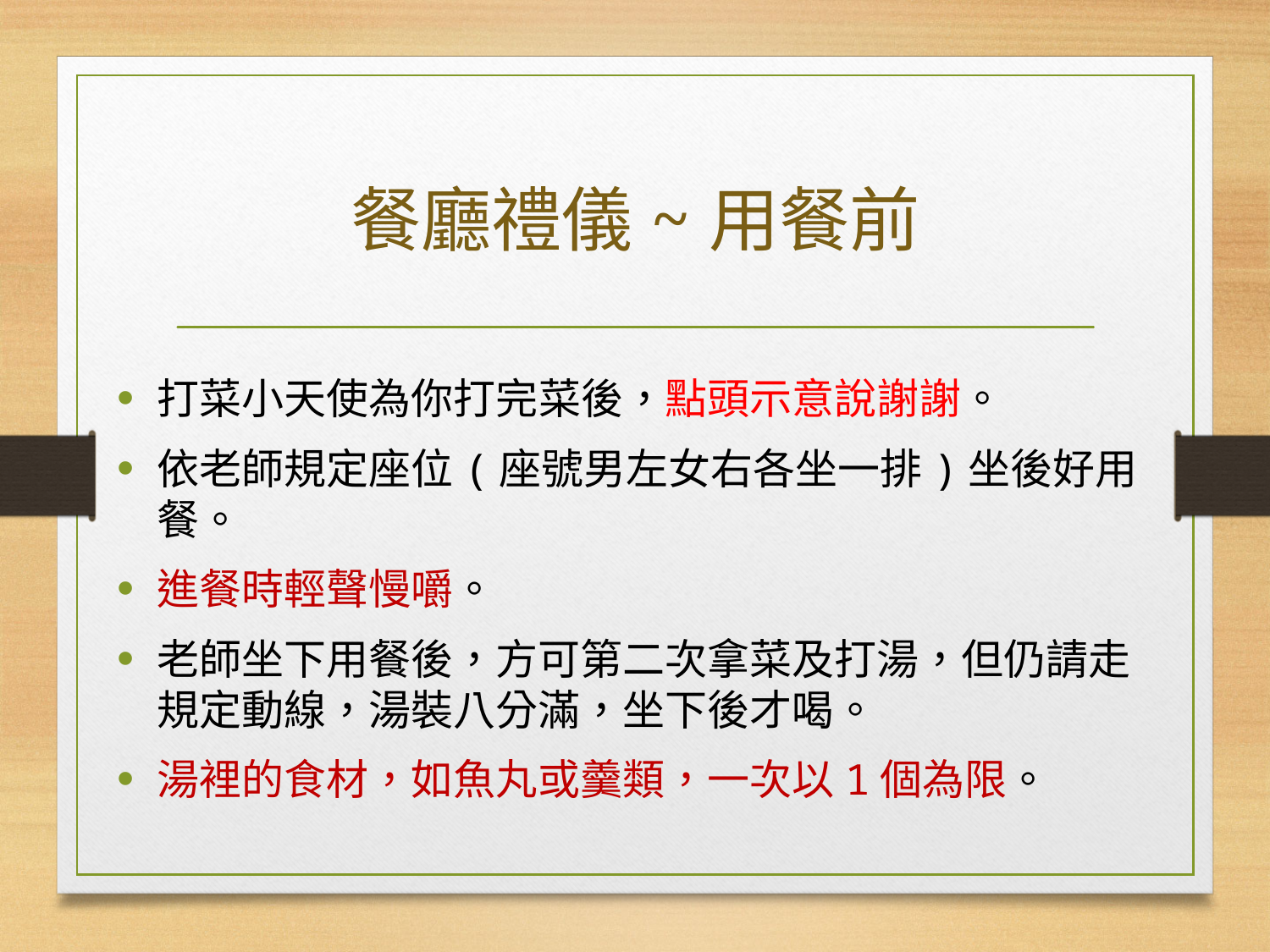

# 餐廳禮儀~用餐前
打菜小天使為你打完菜後，點頭示意說謝謝。
依老師規定座位(座號男左女右各坐一排)坐後好用餐。
進餐時輕聲慢嚼。
老師坐下用餐後，方可第二次拿菜及打湯，但仍請走規定動線，湯裝八分滿，坐下後才喝。
湯裡的食材，如魚丸或羹類，一次以1個為限。